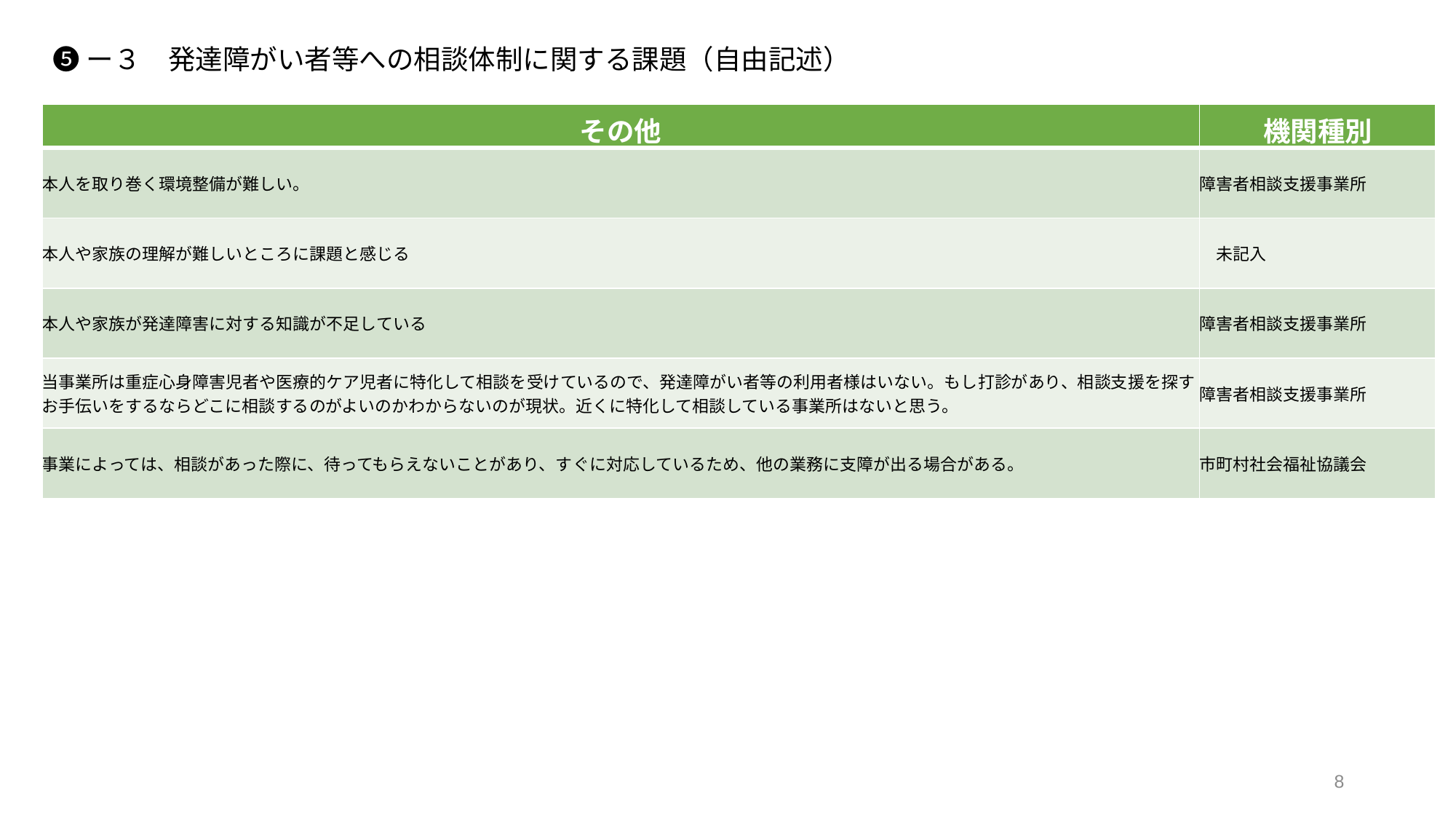

❺ー３　発達障がい者等への相談体制に関する課題（自由記述）
| その他 | 機関種別 |
| --- | --- |
| 本人を取り巻く環境整備が難しい。 | 障害者相談支援事業所 |
| 本人や家族の理解が難しいところに課題と感じる | 未記入 |
| 本人や家族が発達障害に対する知識が不足している | 障害者相談支援事業所 |
| 当事業所は重症心身障害児者や医療的ケア児者に特化して相談を受けているので、発達障がい者等の利用者様はいない。もし打診があり、相談支援を探すお手伝いをするならどこに相談するのがよいのかわからないのが現状。近くに特化して相談している事業所はないと思う。 | 障害者相談支援事業所 |
| 事業によっては、相談があった際に、待ってもらえないことがあり、すぐに対応しているため、他の業務に支障が出る場合がある。 | 市町村社会福祉協議会 |
8